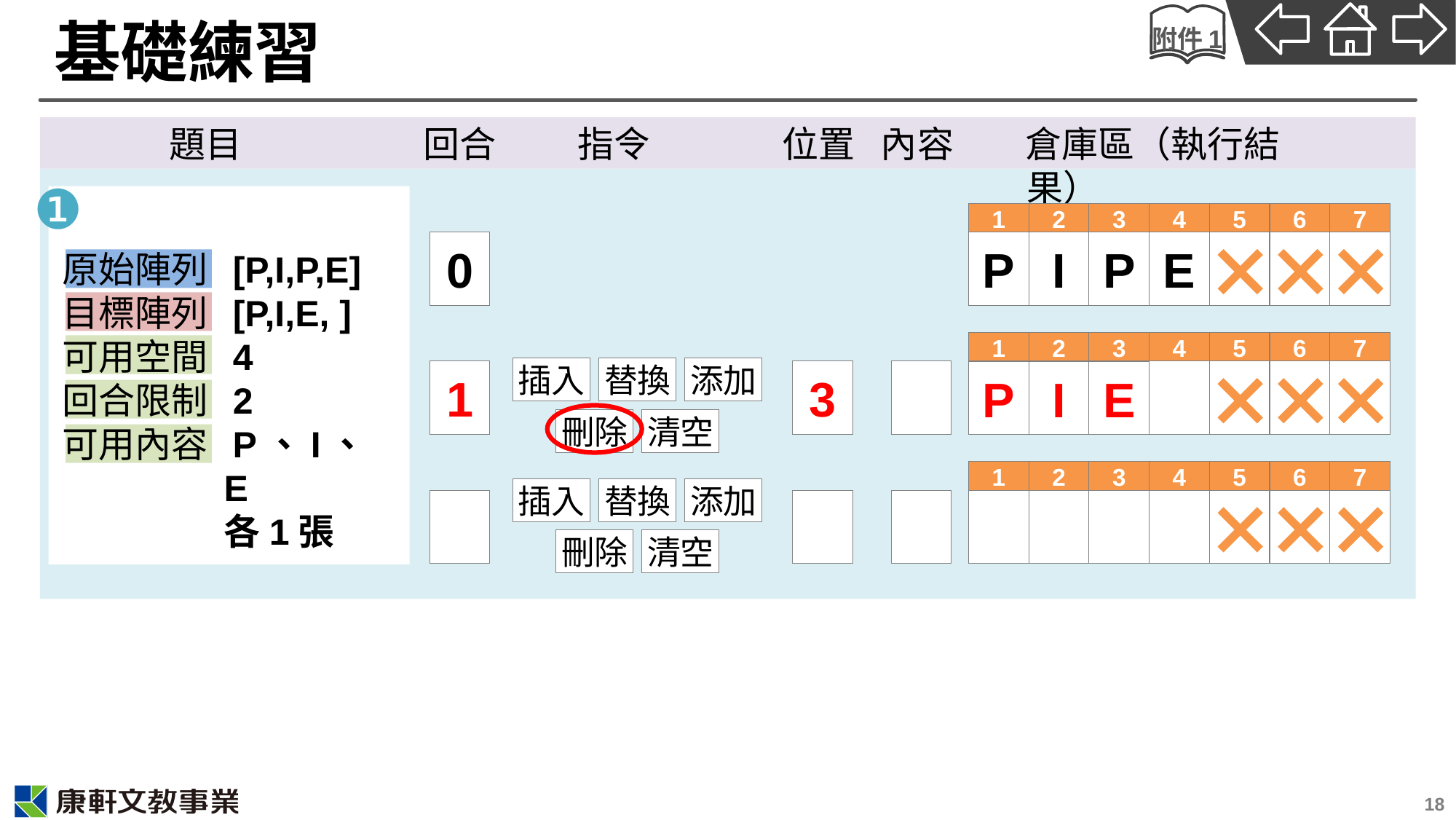

# 基礎練習
附件1

題目
回合
指令
位置
內容
倉庫區（執行結果）

❶

1
2
3
4
5
6
7
P
I
P
E

0
原始陣列  [P,I,P,E]
目標陣列  [P,I,E, ]
可用空間  4
回合限制  2
可用內容  P、I、E
各1張

1
2
3
4
5
6
7

插入
替換
添加

1

3

P
I
E

刪除
清空
1
2
3
4
5
6
7

插入
替換
添加

刪除
清空
18